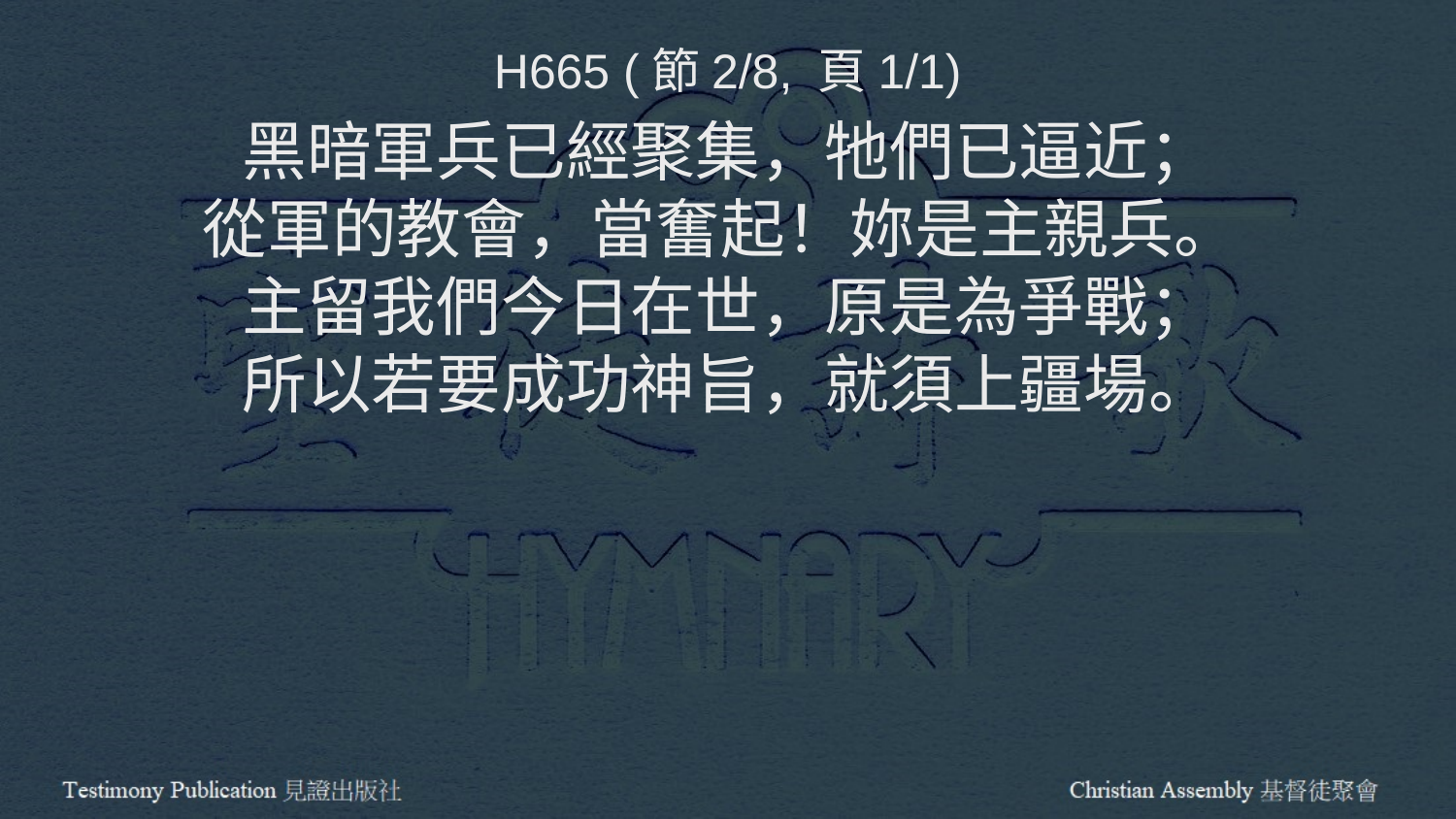

H665 (節2/8, 頁1/1)
黑暗軍兵已經聚集，牠們已逼近；
從軍的教會，當奮起！妳是主親兵。
主留我們今日在世，原是為爭戰；
所以若要成功神旨，就須上疆場。